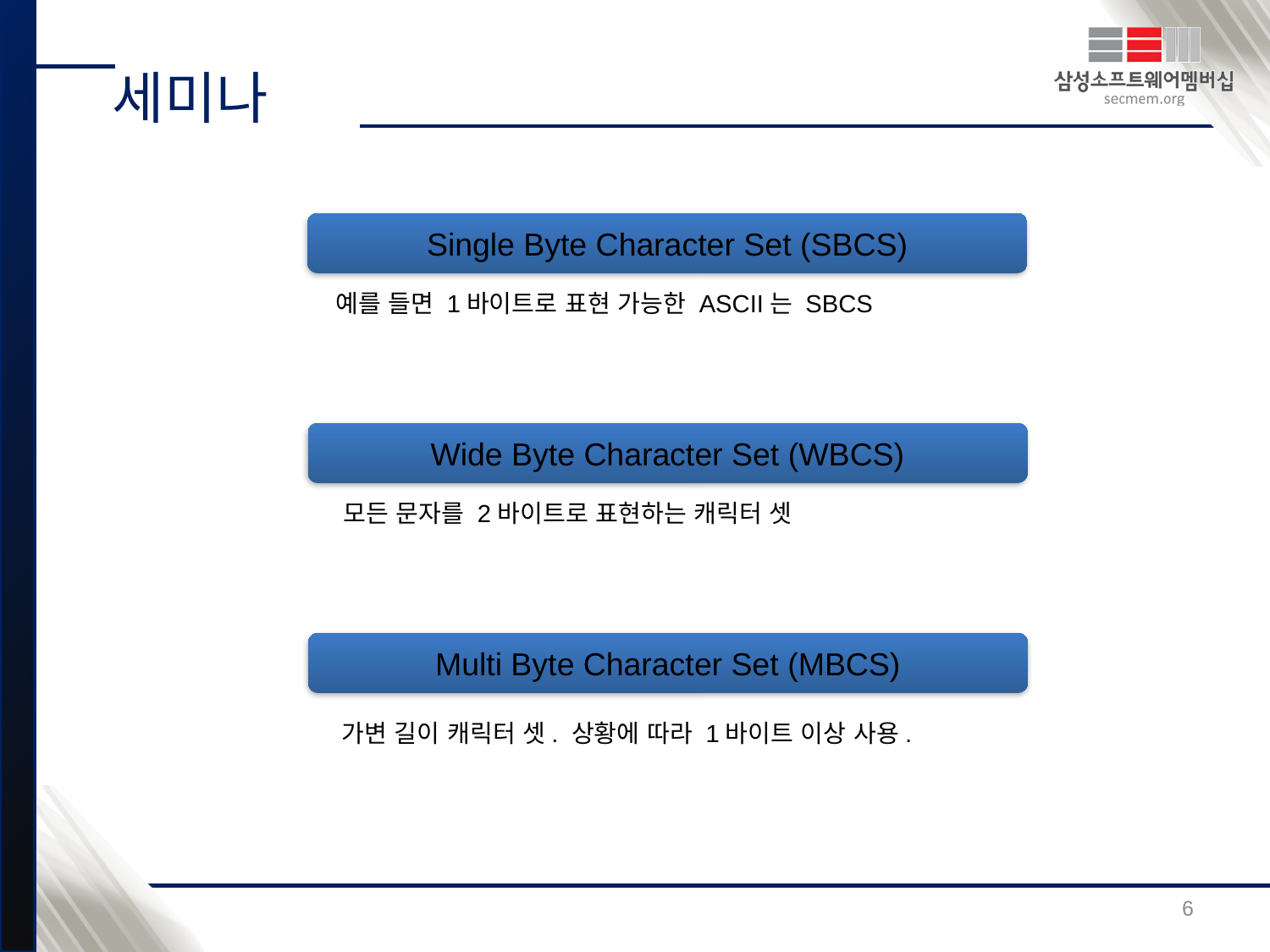

세미나
Single Byte Character Set (SBCS)
예를 들면 1바이트로 표현 가능한 ASCII는 SBCS
Wide Byte Character Set (WBCS)
모든 문자를 2바이트로 표현하는 캐릭터 셋
Multi Byte Character Set (MBCS)
가변 길이 캐릭터 셋. 상황에 따라 1바이트 이상 사용.
6